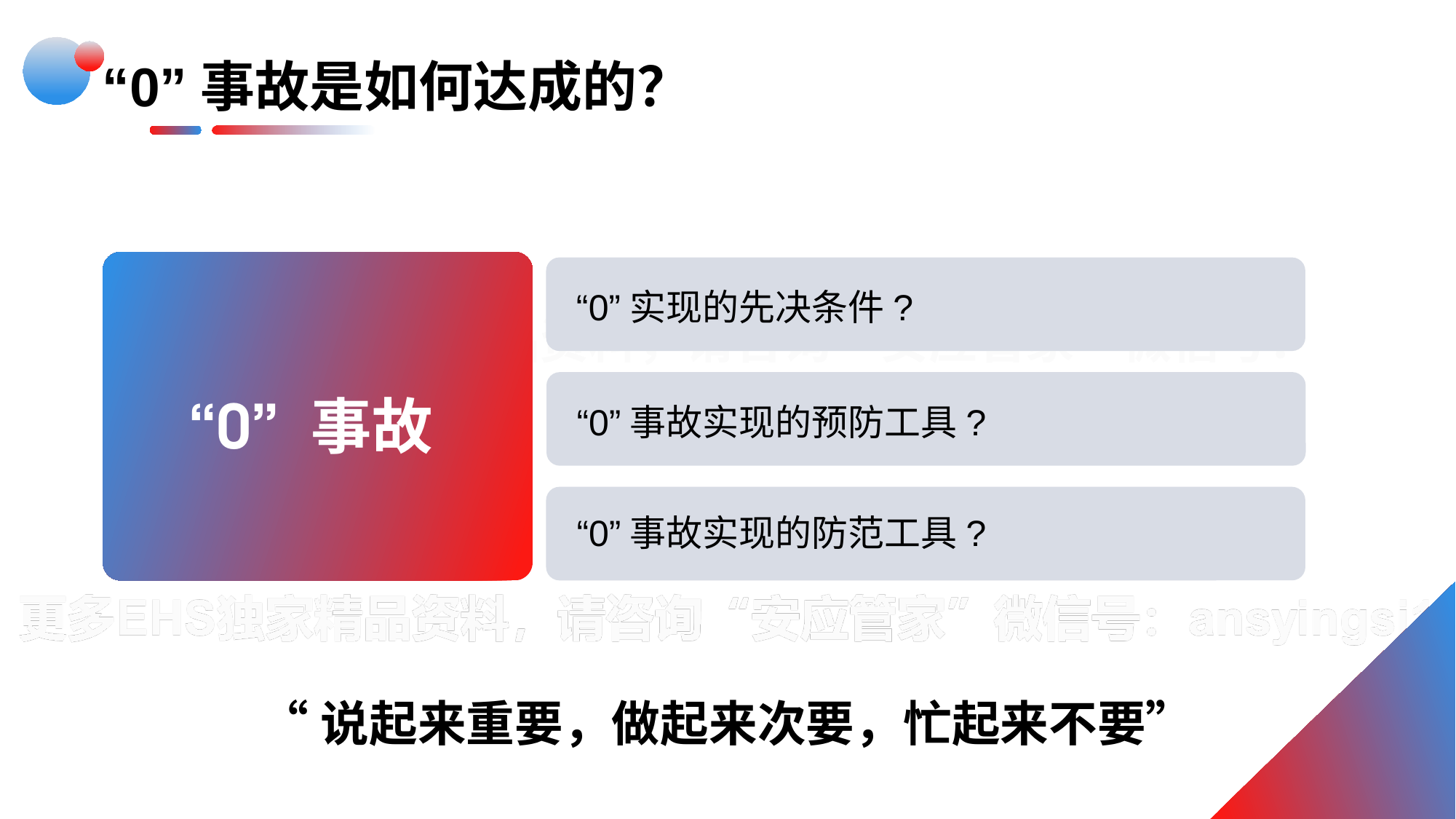

“0”事故是如何达成的？

“0”实现的先决条件?

“0” 事故
“0”事故实现的预防工具?

“0”事故实现的防范工具?

“说起来重要，做起来次要，忙起来不要”